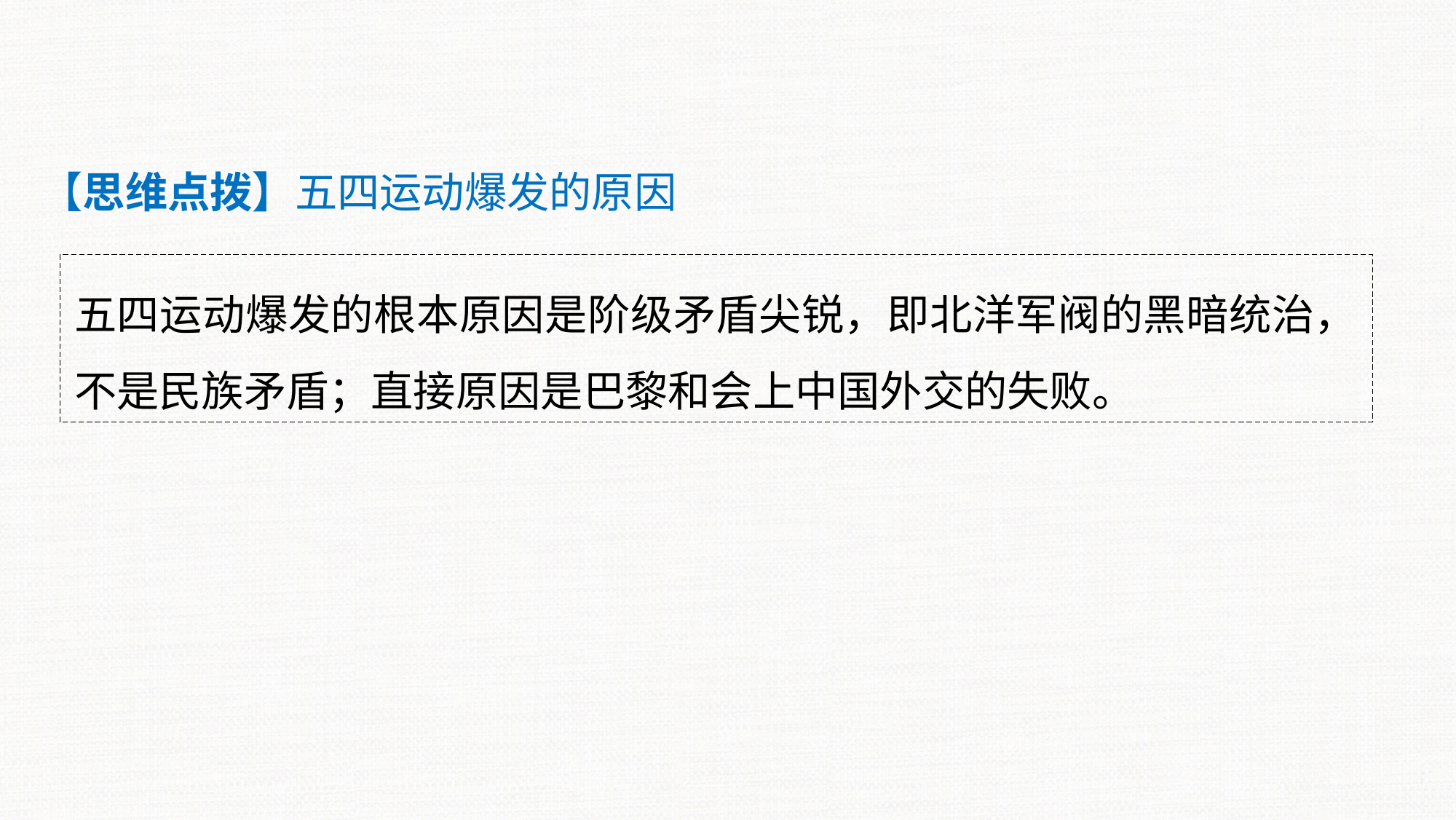

【思维点拨】五四运动爆发的原因
五四运动爆发的根本原因是阶级矛盾尖锐，即北洋军阀的黑暗统治，不是民族矛盾；直接原因是巴黎和会上中国外交的失败。